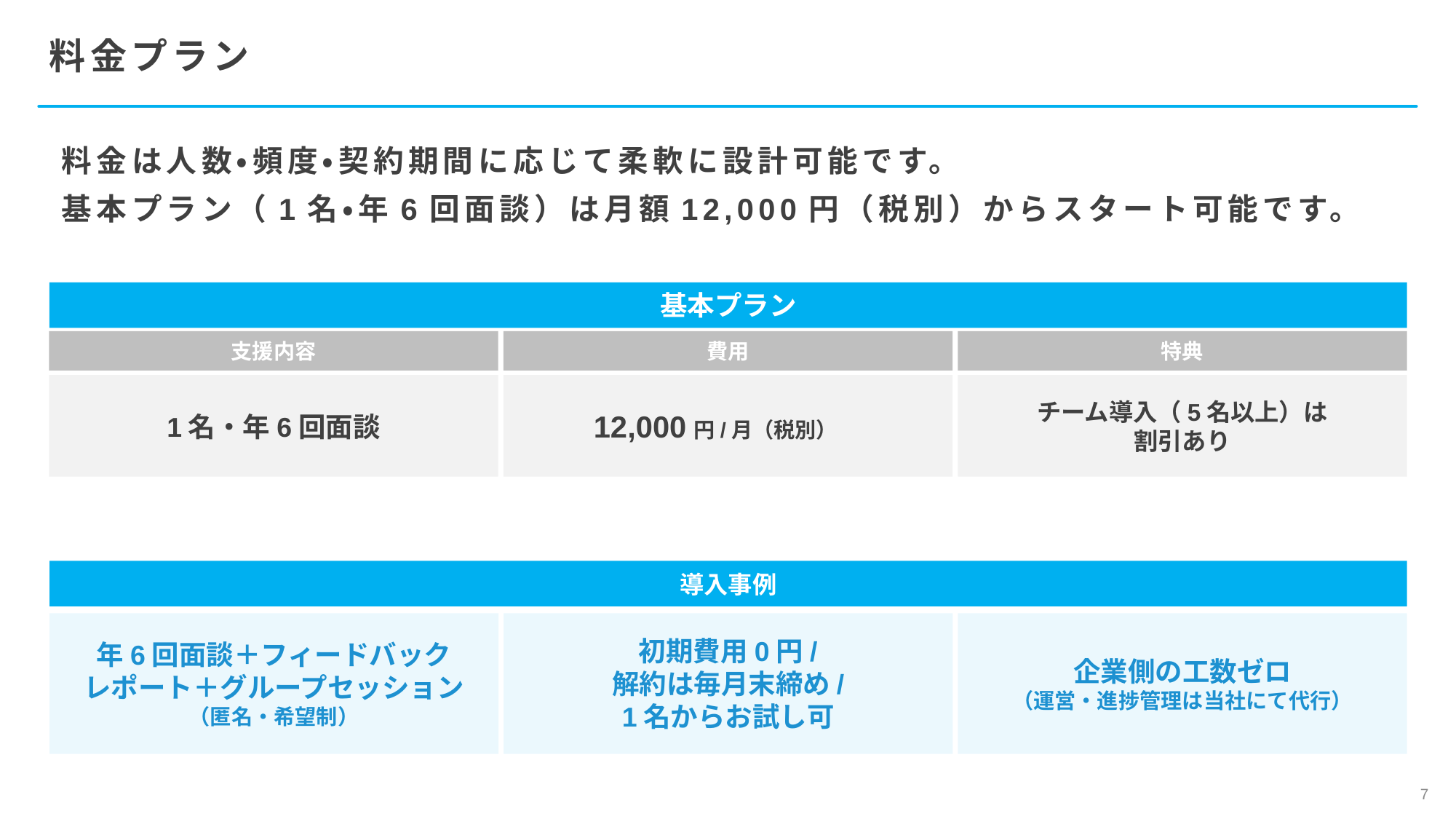

料金プラン
料金は人数・頻度・契約期間に応じて柔軟に設計可能です。
基本プラン（1名・年6回面談）は月額12,000円（税別）からスタート可能です。
基本プラン
支援内容
1名・年6回面談
費用
12,000円/月（税別）
特典
チーム導入（5名以上）は
割引あり
導入事例
年6回面談＋フィードバック
レポート＋グループセッション
（匿名・希望制）
初期費用0円/
解約は毎月末締め/
1名からお試し可
企業側の工数ゼロ
（運営・進捗管理は当社にて代行）
7